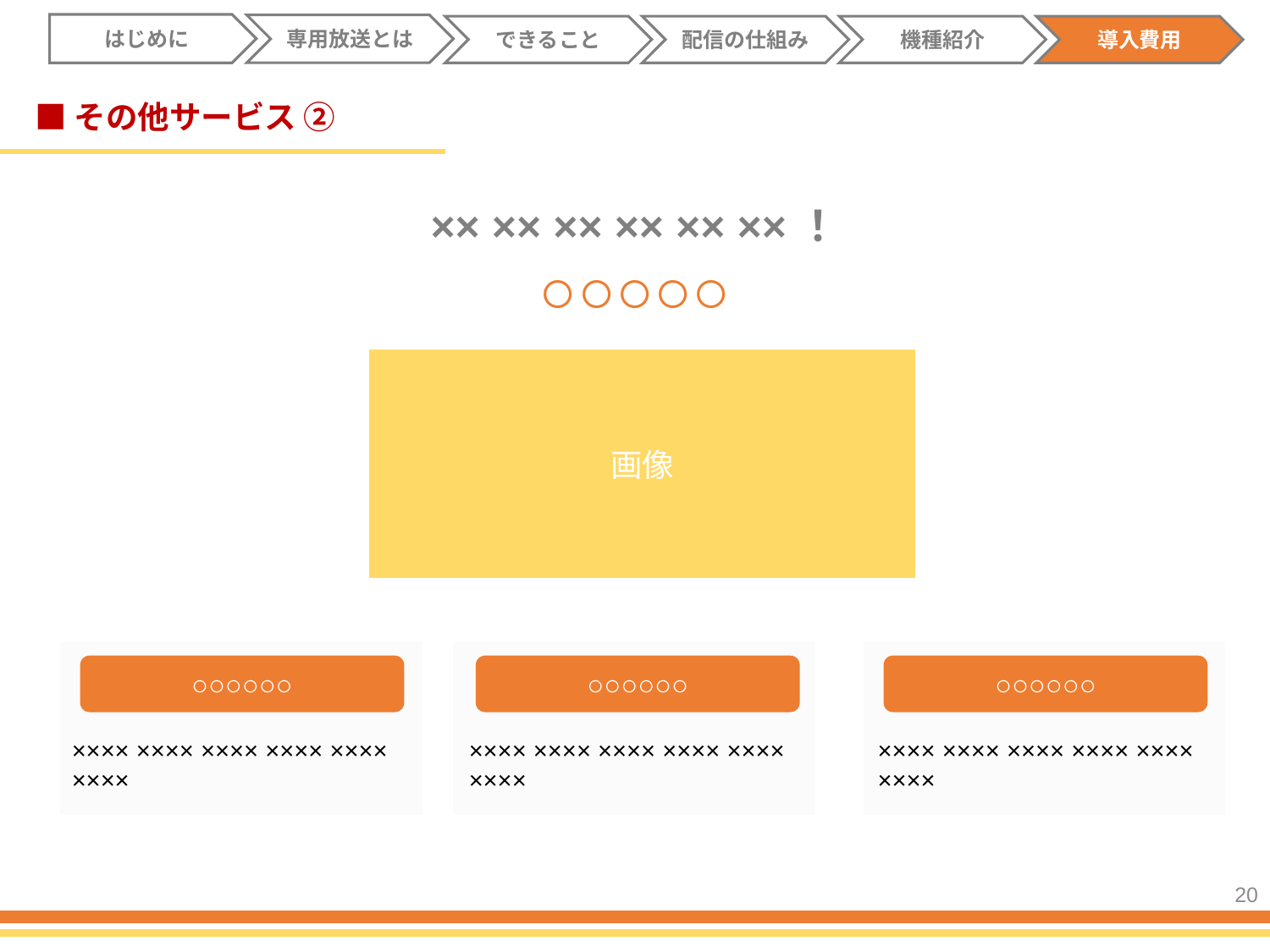

専用放送の機種　①
配信の仕組み　①
専用放送とは　①
料金表
料金表
はじめに
専用放送とは
できること
配信の仕組み
機種紹介
導入費用
■その他サービス ②
×× ×× ×× ×× ×× ××！
○○○○○
画像

○○○○○○
○○○○○○
○○○○○○
×××× ×××× ×××× ×××× ×××× ××××
×××× ×××× ×××× ×××× ×××× ××××
×××× ×××× ×××× ×××× ×××× ××××
20